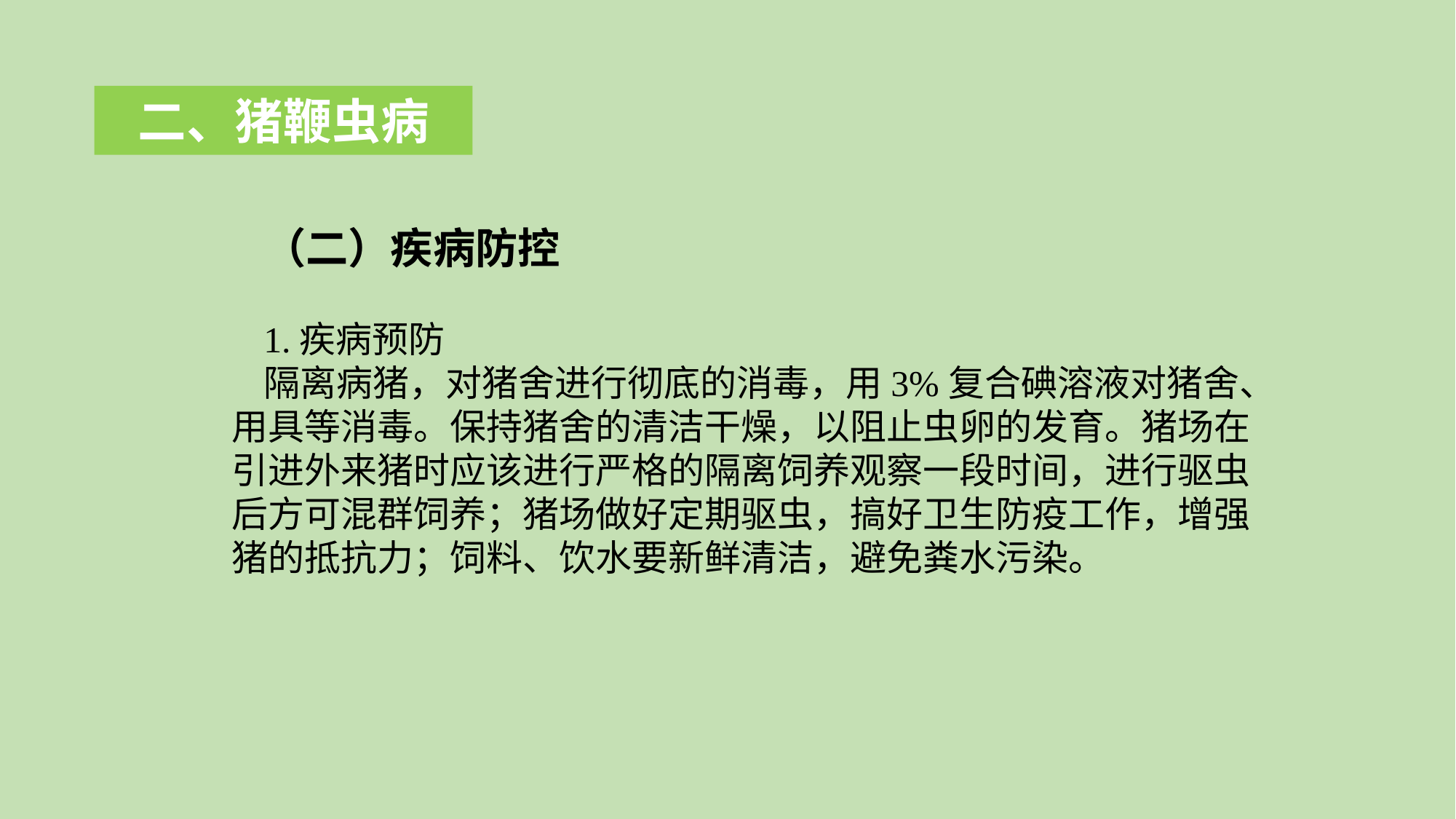

二、猪鞭虫病
（二）疾病防控

1.疾病预防
隔离病猪，对猪舍进行彻底的消毒，用3%复合碘溶液对猪舍、用具等消毒。保持猪舍的清洁干燥，以阻止虫卵的发育。猪场在引进外来猪时应该进行严格的隔离饲养观察一段时间，进行驱虫后方可混群饲养；猪场做好定期驱虫，搞好卫生防疫工作，增强猪的抵抗力；饲料、饮水要新鲜清洁，避免粪水污染。